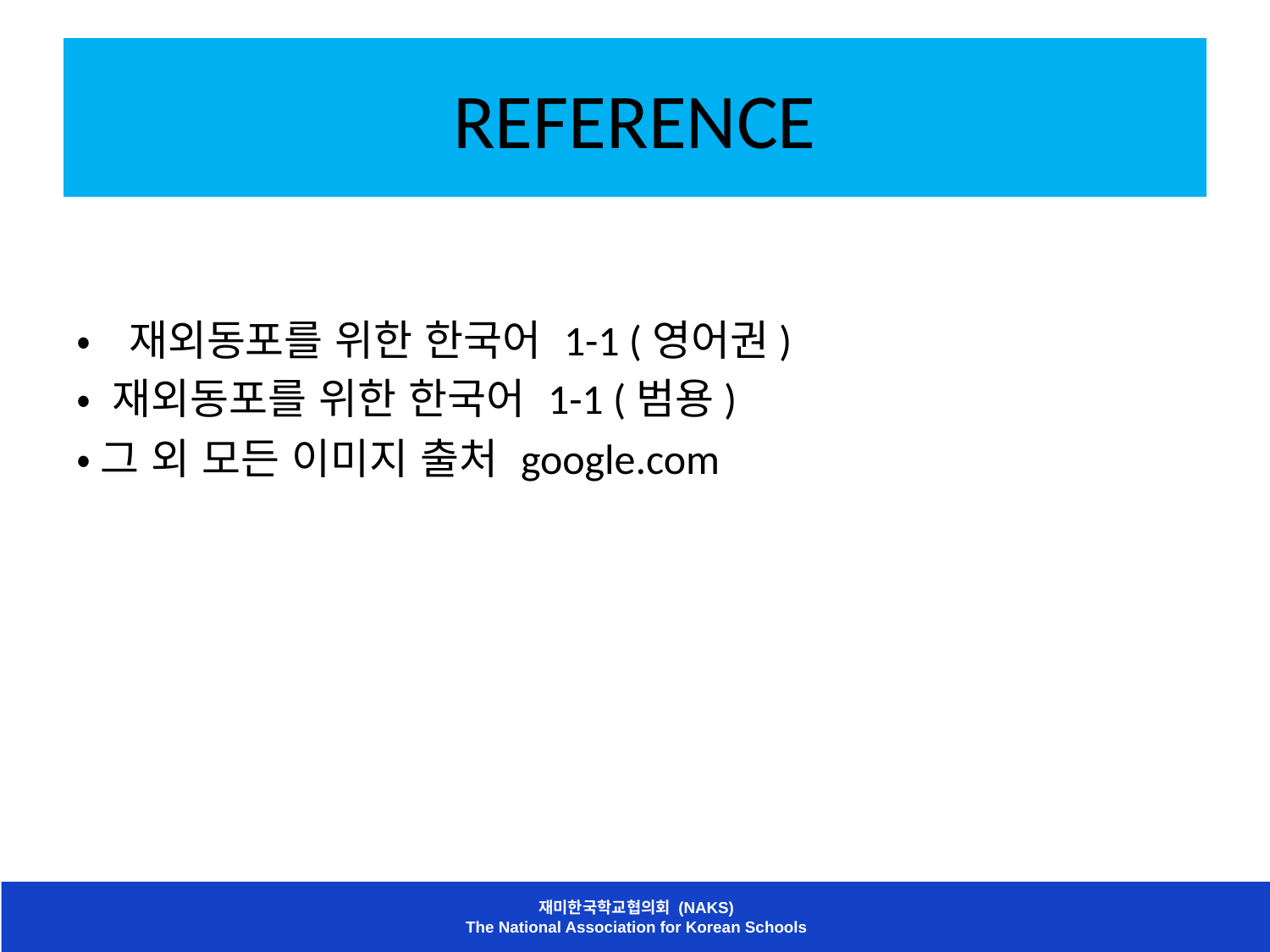

# REFERENCE
•재외동포를 위한 한국어 1-1 (영어권)
• 재외동포를 위한 한국어 1-1 (범용)
•그 외 모든 이미지 출처 google.com

재미한국학교협의회 (NAKS)
The National Association for Korean Schools